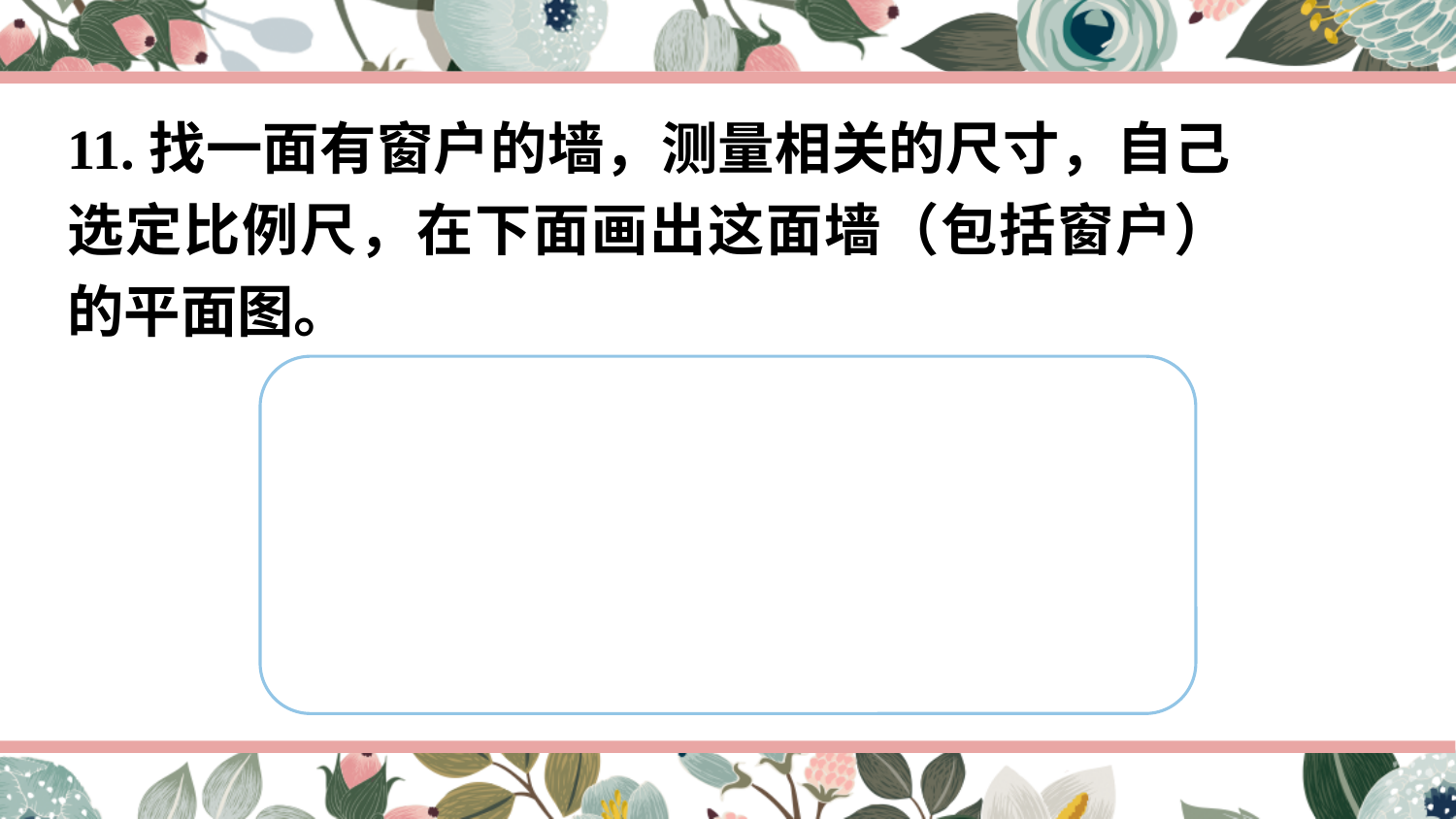

11.找一面有窗户的墙，测量相关的尺寸，自己选定比例尺，在下面画出这面墙（包括窗户）的平面图。